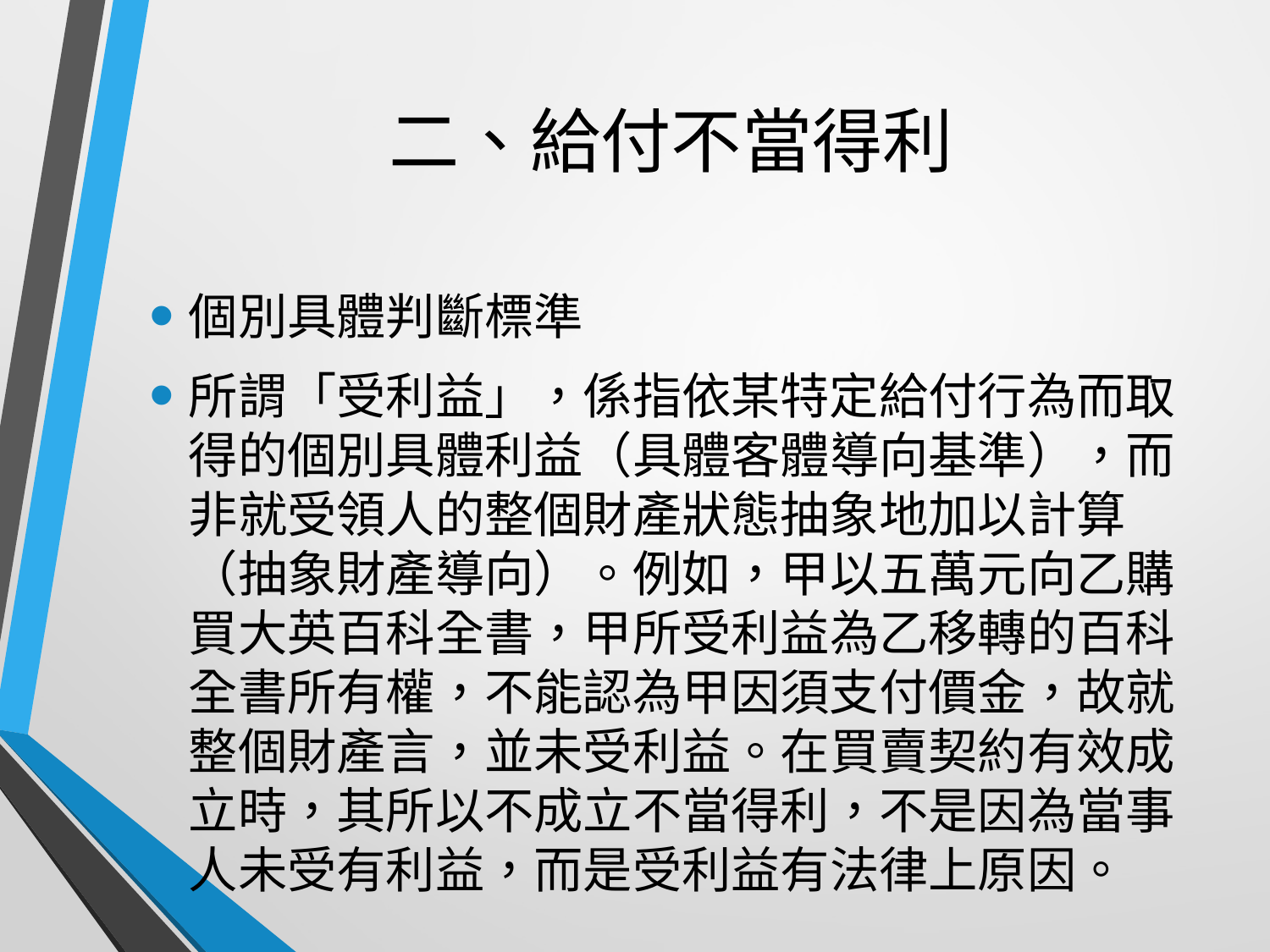

# 二、給付不當得利
個別具體判斷標準
所謂「受利益」，係指依某特定給付行為而取得的個別具體利益（具體客體導向基準），而非就受領人的整個財產狀態抽象地加以計算（抽象財產導向）。例如，甲以五萬元向乙購買大英百科全書，甲所受利益為乙移轉的百科全書所有權，不能認為甲因須支付價金，故就整個財產言，並未受利益。在買賣契約有效成立時，其所以不成立不當得利，不是因為當事人未受有利益，而是受利益有法律上原因。